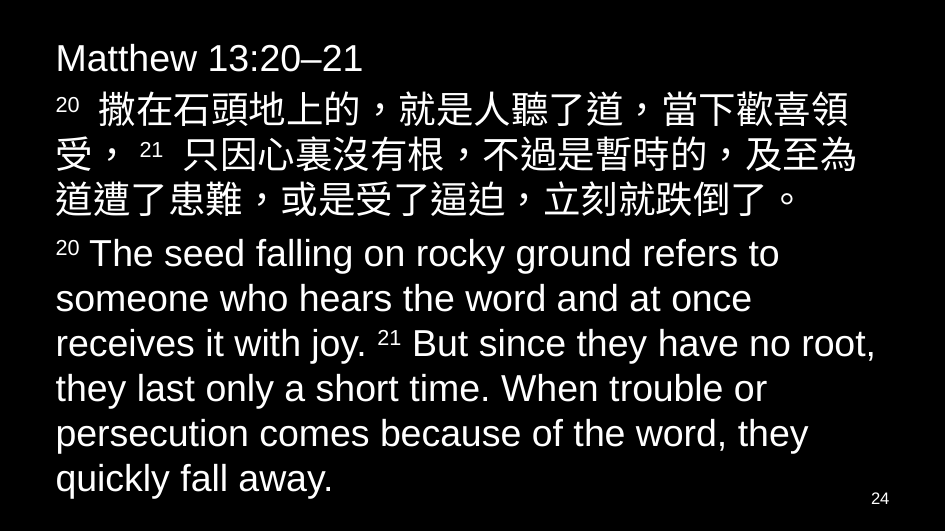

Matthew 13:20–21
20 撒在石頭地上的，就是人聽了道，當下歡喜領受，21 只因心裏沒有根，不過是暫時的，及至為道遭了患難，或是受了逼迫，立刻就跌倒了。
20 The seed falling on rocky ground refers to someone who hears the word and at once receives it with joy. 21 But since they have no root, they last only a short time. When trouble or persecution comes because of the word, they quickly fall away.

24